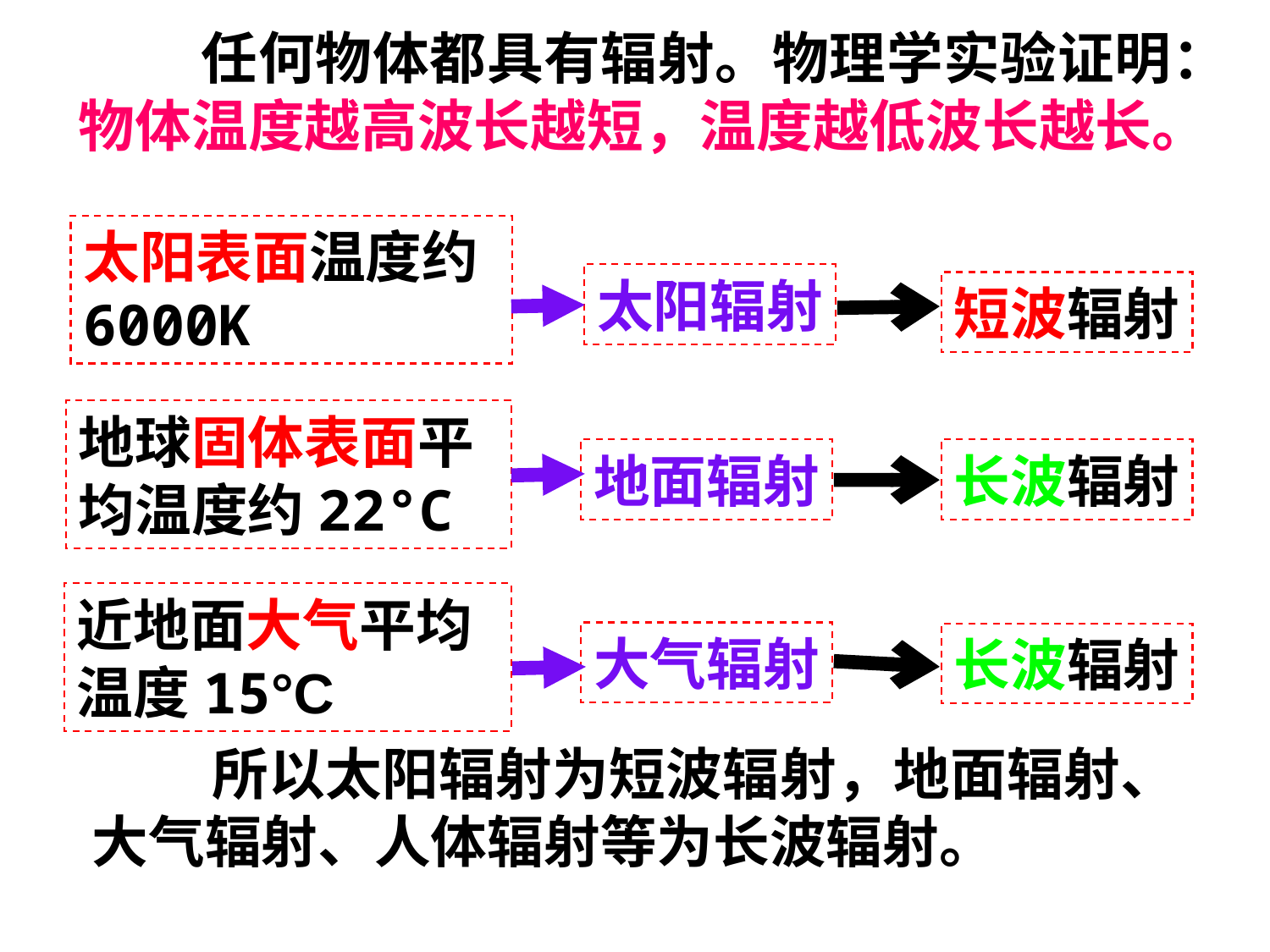

任何物体都具有辐射。物理学实验证明：物体温度越高波长越短，温度越低波长越长。
太阳表面温度约6000K
太阳辐射
短波辐射

地球固体表面平均温度约22°C
长波辐射
地面辐射

近地面大气平均温度15°C
大气辐射
长波辐射

        所以太阳辐射为短波辐射，地面辐射、大气辐射、人体辐射等为长波辐射。